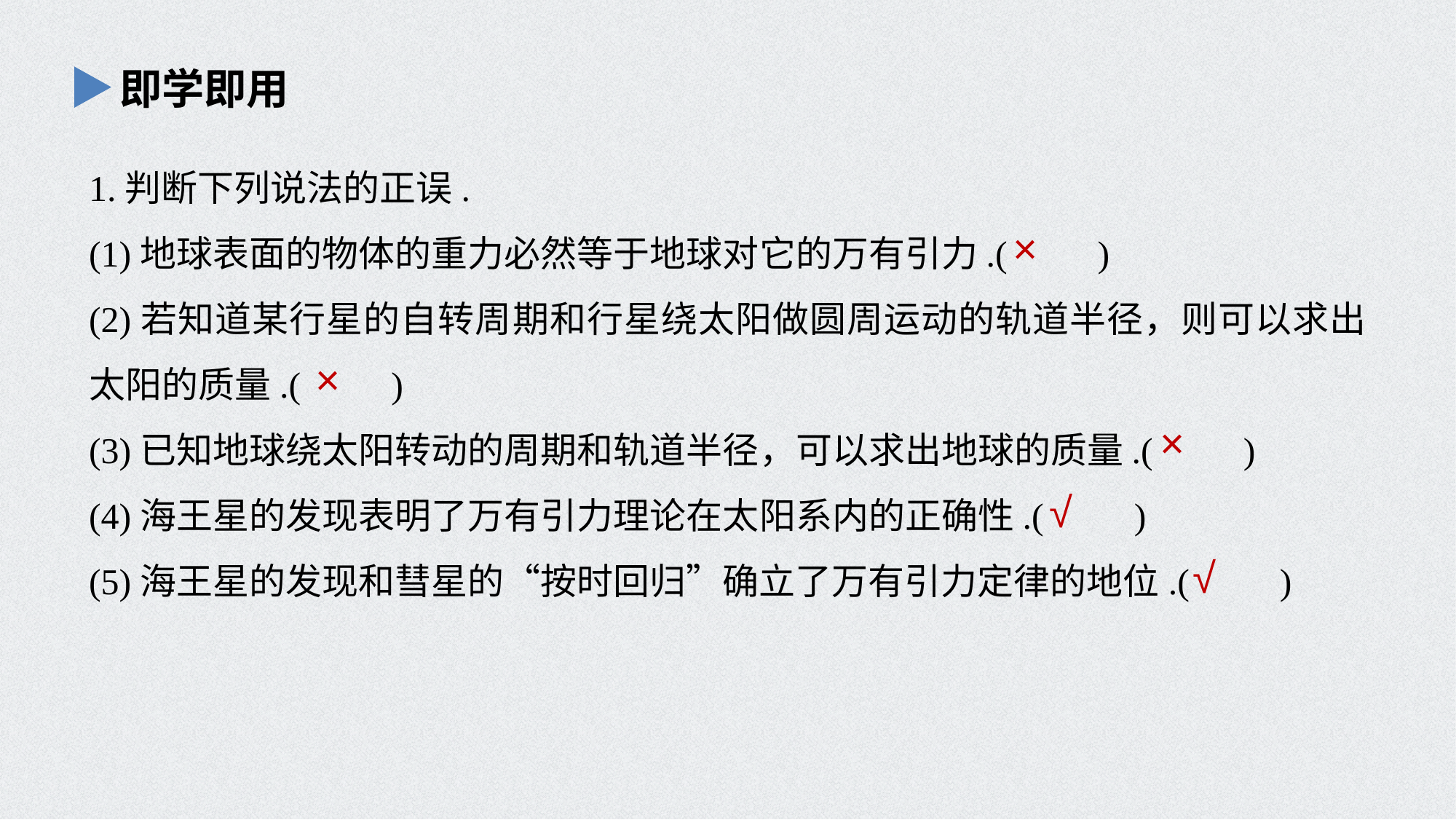

即学即用

1.判断下列说法的正误.
(1)地球表面的物体的重力必然等于地球对它的万有引力.(　　)
(2)若知道某行星的自转周期和行星绕太阳做圆周运动的轨道半径，则可以求出太阳的质量.(　　)
(3)已知地球绕太阳转动的周期和轨道半径，可以求出地球的质量.(　　)
(4)海王星的发现表明了万有引力理论在太阳系内的正确性.(　　)
(5)海王星的发现和彗星的“按时回归”确立了万有引力定律的地位.(　　)
×
×
×
√
√